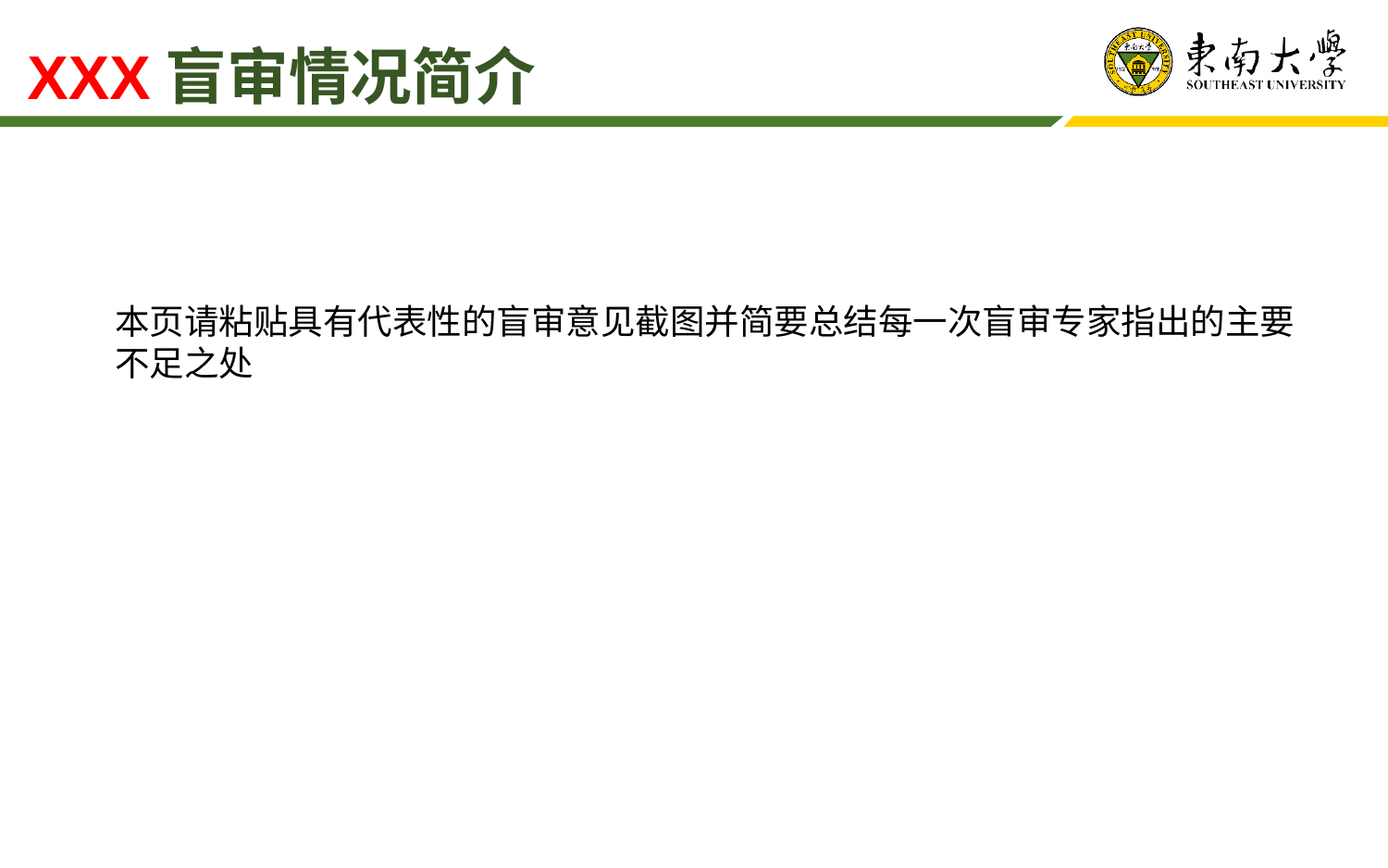

XXX盲审情况简介
本页请粘贴具有代表性的盲审意见截图并简要总结每一次盲审专家指出的主要不足之处